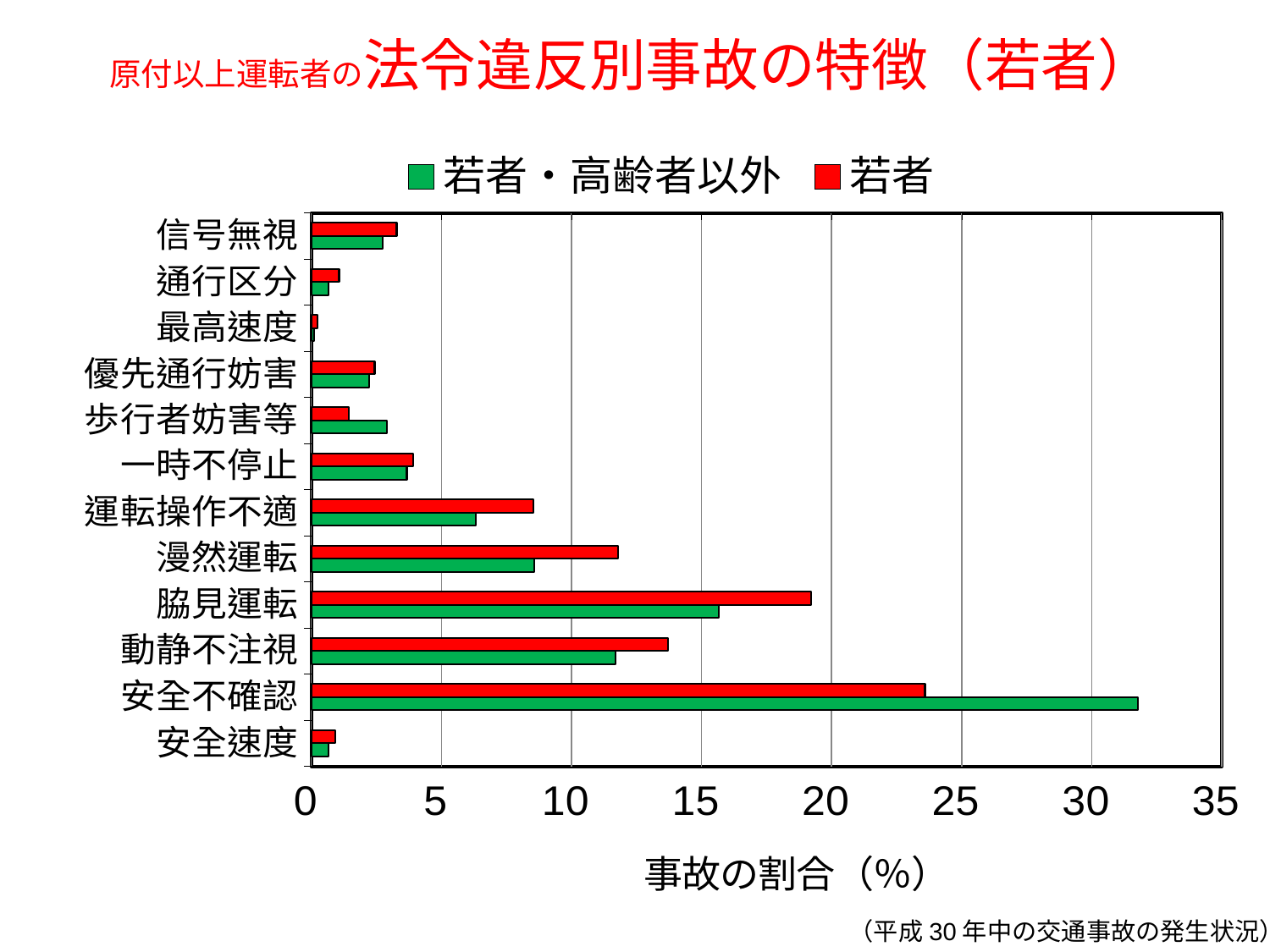

# 原付以上運転者の法令違反別事故の特徴（若者）

### Chart

| Category | 若者 | 若者・高齢者以外 |
|---|---|---|
| 信号無視 | 3.2775504238526745 | 2.7503989128194166 |
| 通行区分 | 1.0614586378251973 | 0.6500942884845894 |
| 最高速度 | 0.23019584916691027 | 0.09199807605683266 |
| 優先通行妨害 | 2.4298450745396085 | 2.2251318893579985 |
| 歩行者妨害等 | 1.4341566793335283 | 2.903474549743856 |
| 一時不停止 | 3.920637240572932 | 3.6692344691214753 |
| 運転操作不適 | 8.526381175095002 | 6.322291019308143 |
| 漫然運転 | 11.794796843028355 | 8.553530664752904 |
| 脇見運転 | 19.22318035662087 | 15.660668341209794 |
| 動静不注視 | 13.70944168371821 | 11.681846985440636 |
| 安全不確認 | 23.591420637240574 | 31.768729815774805 |
| 安全速度 | 0.9134755919321835 | 0.6523846970171246 |
（平成30年中の交通事故の発生状況）